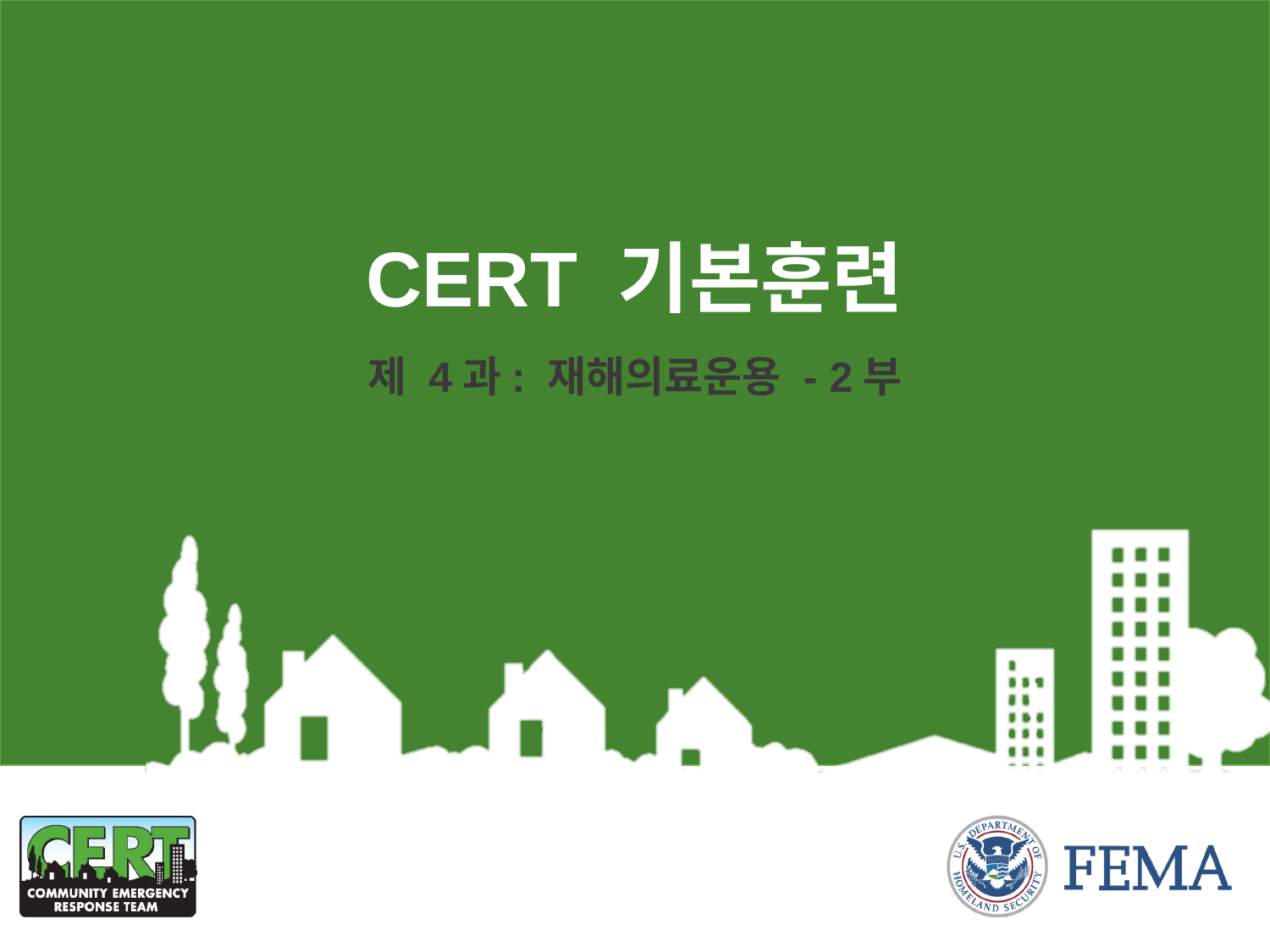

# CERT 기본훈련
제 4과: 재해의료운용 - 2부